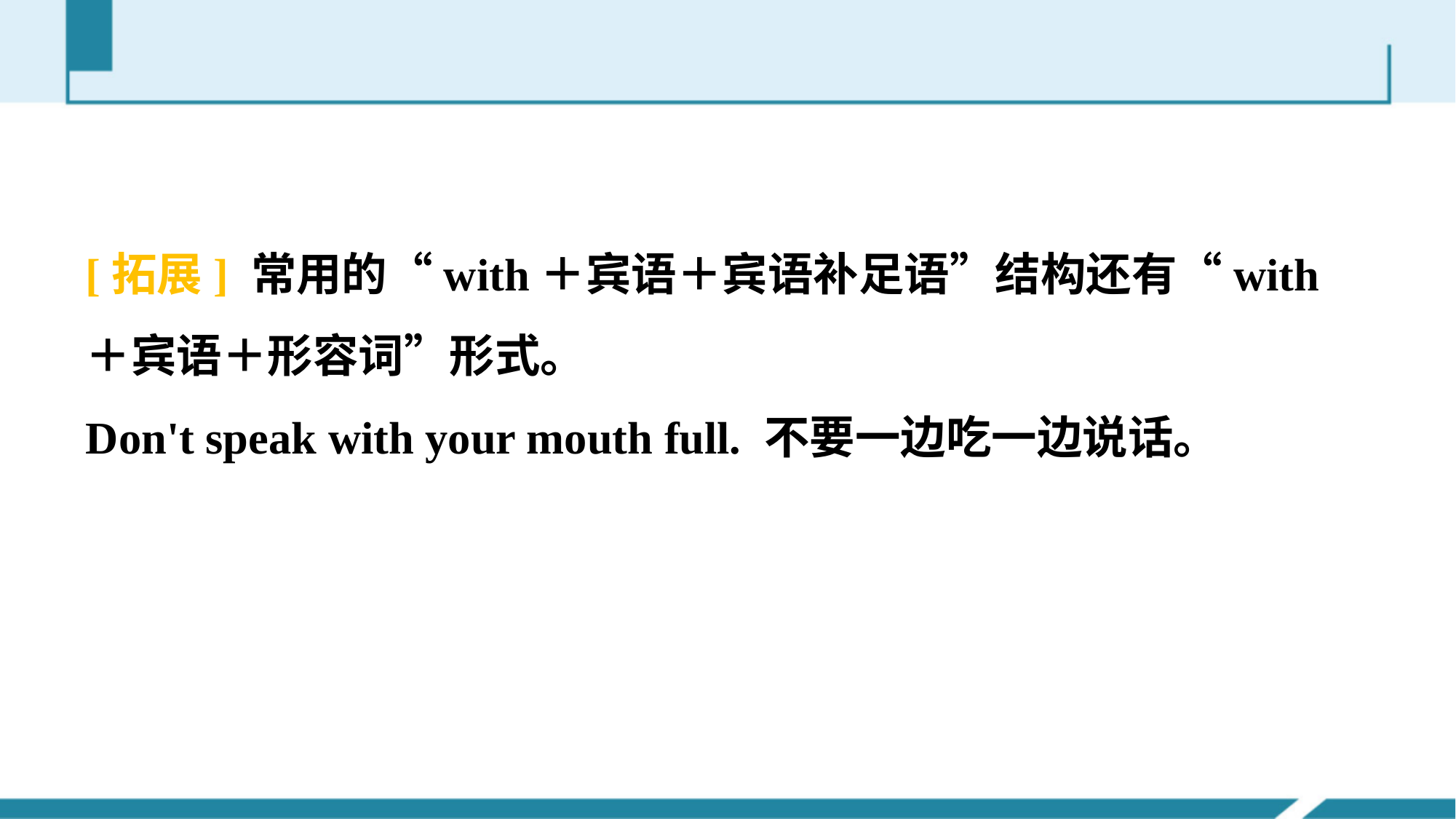

[拓展] 常用的“with＋宾语＋宾语补足语”结构还有“with＋宾语＋形容词”形式。
Don't speak with your mouth full. 不要一边吃一边说话。